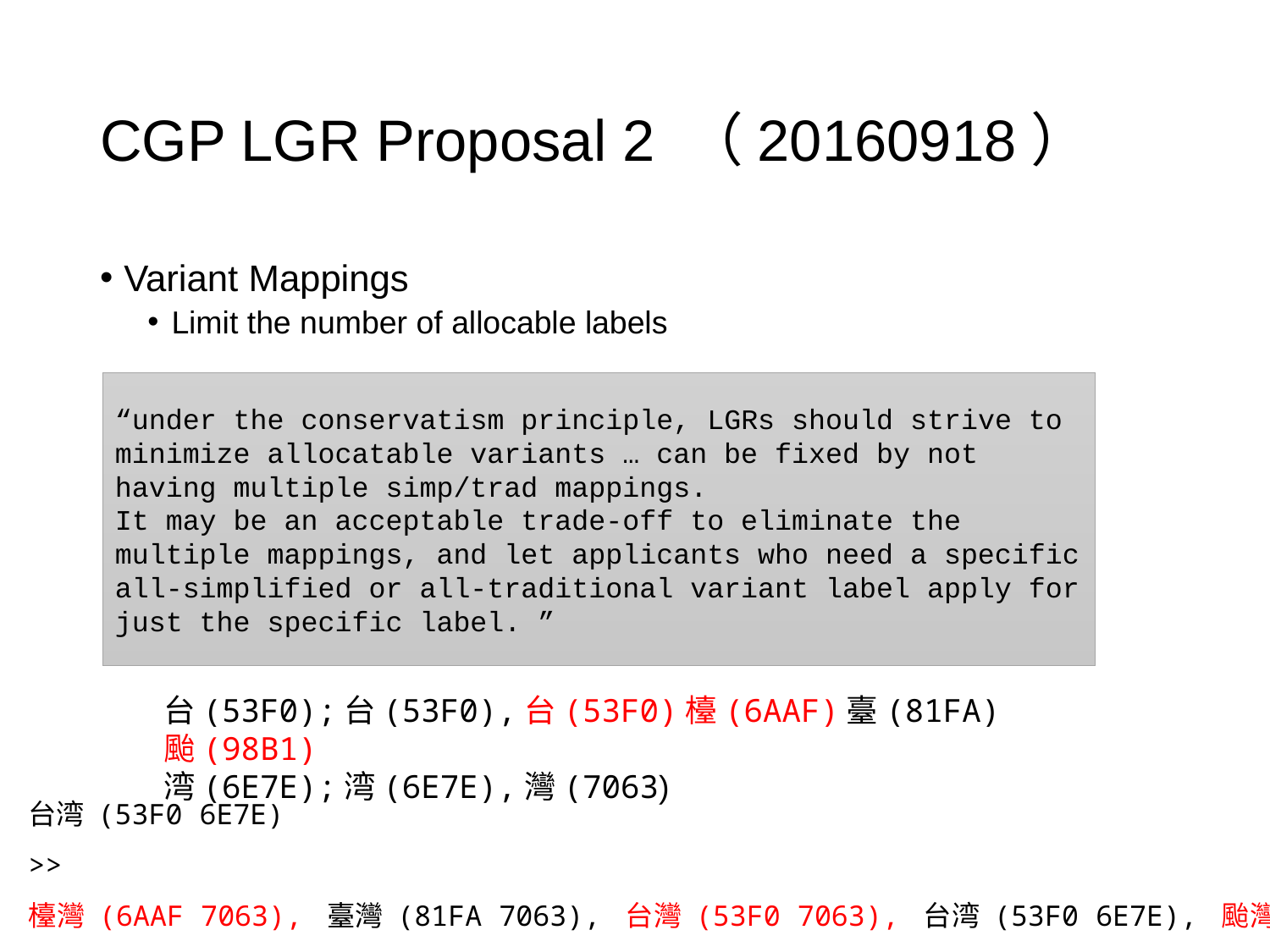

# CGP LGR Proposal 2 （20160918）
Variant Mappings
Limit the number of allocable labels

“under the conservatism principle, LGRs should strive to minimize allocatable variants … can be fixed by not having multiple simp/trad mappings.
It may be an acceptable trade-off to eliminate the multiple mappings, and let applicants who need a specific all-simplified or all-traditional variant label apply for just the specific label. ”
台(53F0);台(53F0),台(53F0)檯(6AAF)臺(81FA)颱(98B1)
湾(6E7E);湾(6E7E),灣(7063)
台湾 (53F0 6E7E)
>>
檯灣‎ (6AAF 7063), ‎臺灣‎ (81FA 7063), 台灣‎ (53F0 7063), ‎台湾‎ (53F0 6E7E), ‎颱灣‎ (98B1 7063)